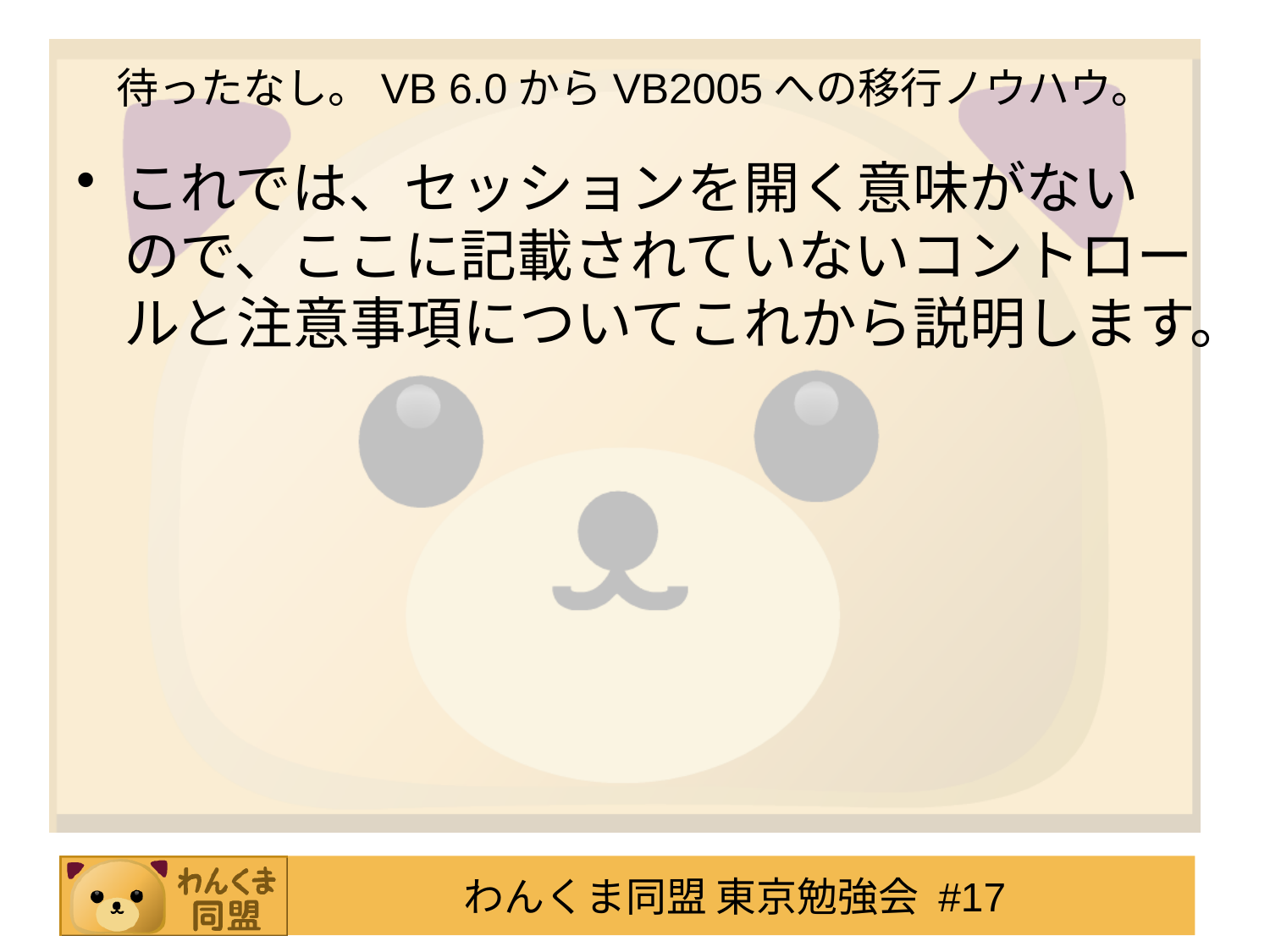

# 待ったなし。VB 6.0からVB2005への移行ノウハウ。
これでは、セッションを開く意味がないので、ここに記載されていないコントロールと注意事項についてこれから説明します。